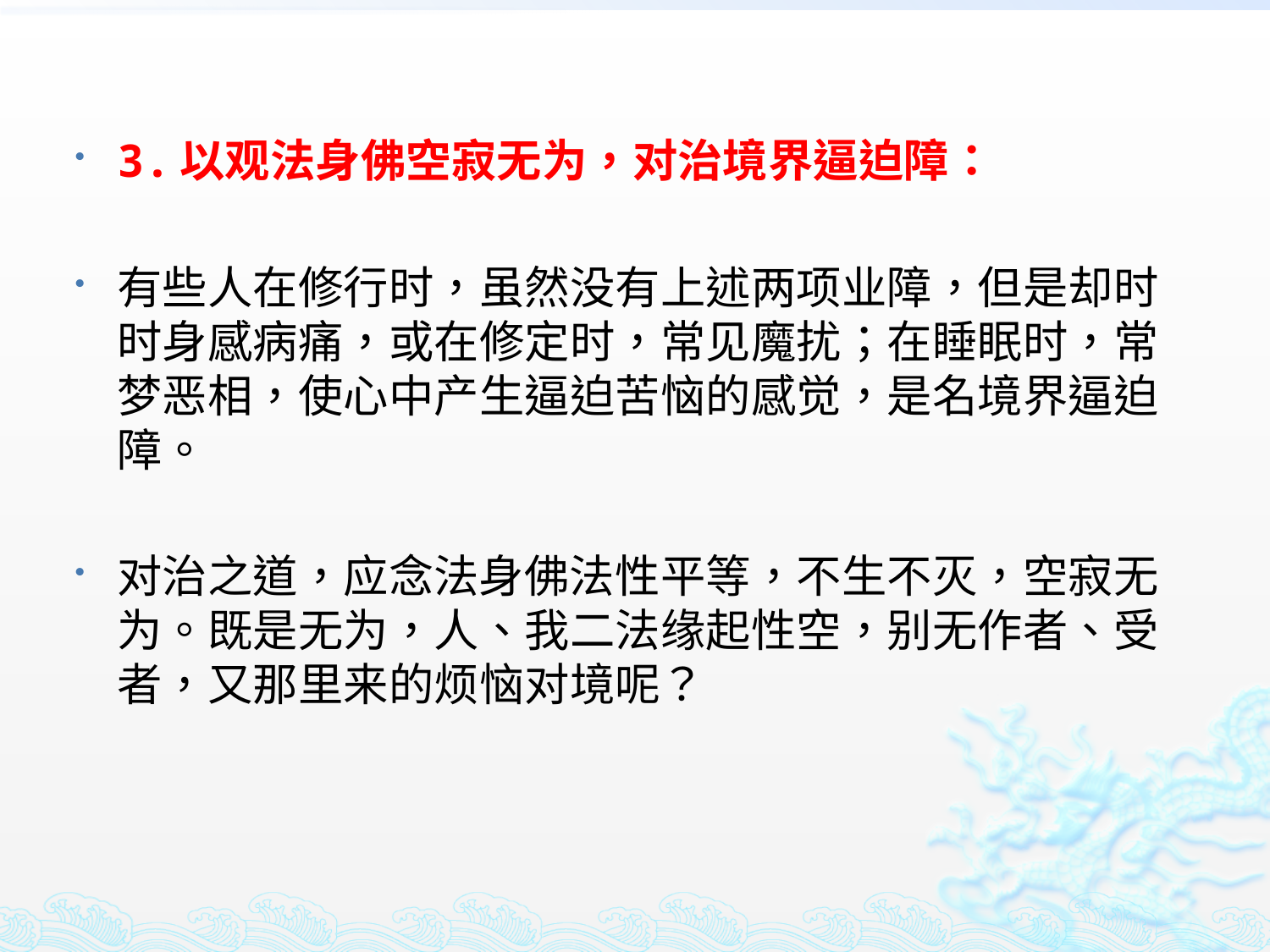

3.以观法身佛空寂无为，对治境界逼迫障：

有些人在修行时，虽然没有上述两项业障，但是却时时身感病痛，或在修定时，常见魔扰；在睡眠时，常梦恶相，使心中产生逼迫苦恼的感觉，是名境界逼迫障。

对治之道，应念法身佛法性平等，不生不灭，空寂无为。既是无为，人、我二法缘起性空，别无作者、受者，又那里来的烦恼对境呢？